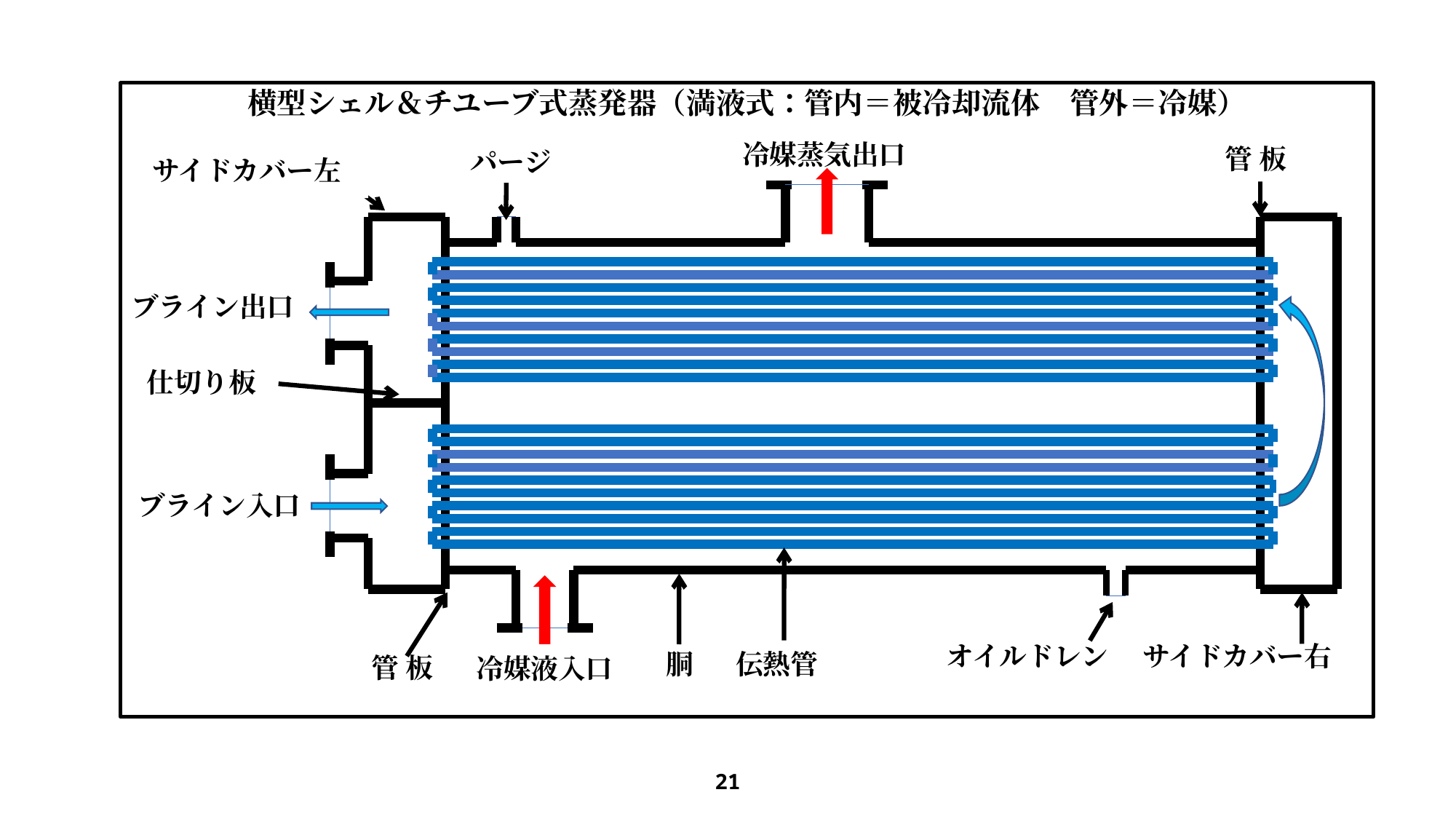

横型シェル＆チユーブ式蒸発器（満液式：管内＝被冷却流体　管外＝冷媒）

冷媒蒸気出口
管 板
パージ
サイドカバー左

ブライン出口

仕切り板
ブライン入口

オイルドレン
サイドカバー右
胴
伝熱管
管 板
冷媒液入口
21